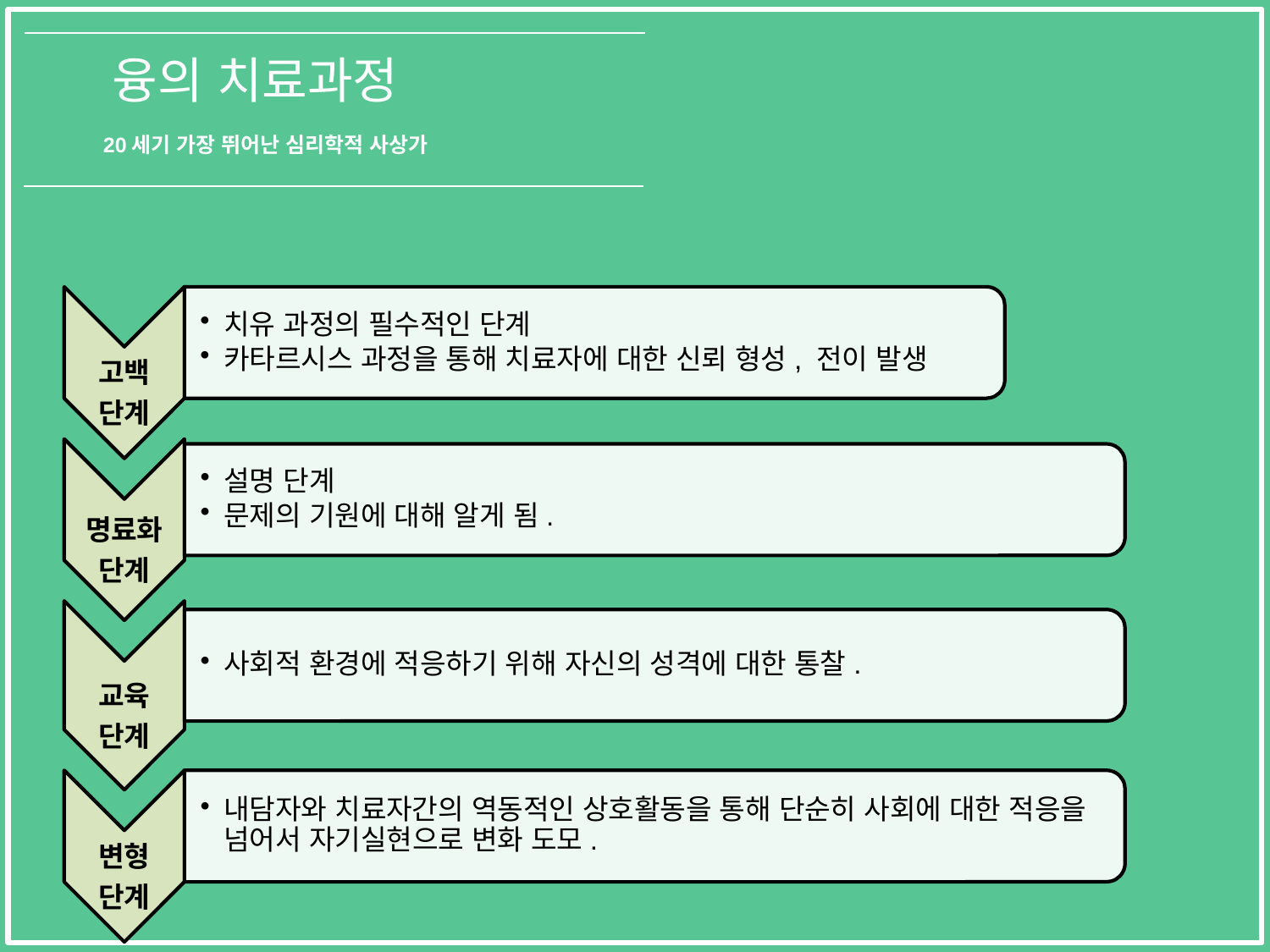

# 융의 치료과정
20세기 가장 뛰어난 심리학적 사상가

고백
단계
치유 과정의 필수적인 단계
카타르시스 과정을 통해 치료자에 대한 신뢰 형성, 전이 발생

명료화
단계
설명 단계
문제의 기원에 대해 알게 됨.

교육
단계
사회적 환경에 적응하기 위해 자신의 성격에 대한 통찰.

변형
단계
내담자와 치료자간의 역동적인 상호활동을 통해 단순히 사회에 대한 적응을 넘어서 자기실현으로 변화 도모.